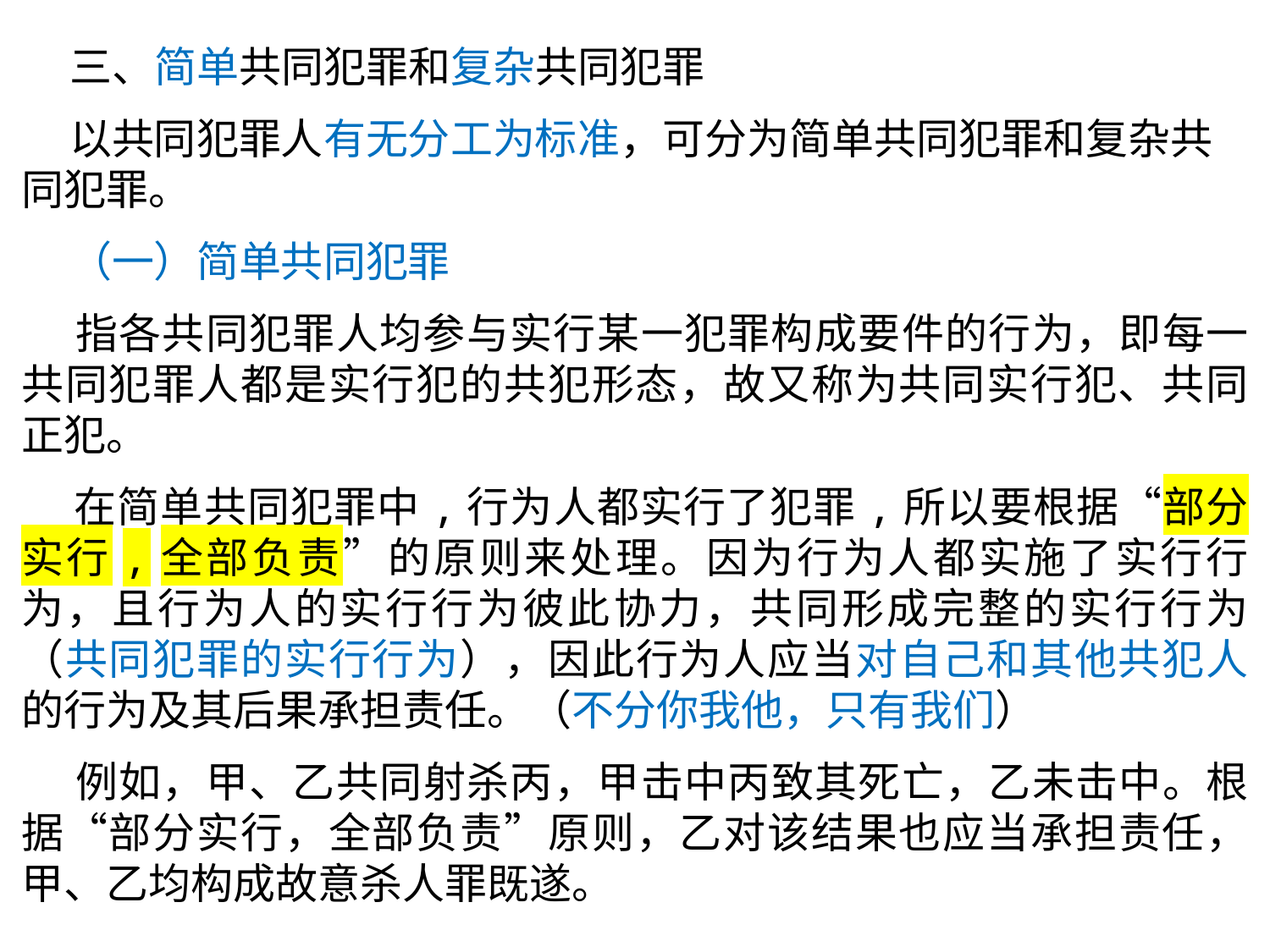

三、简单共同犯罪和复杂共同犯罪

    以共同犯罪人有无分工为标准，可分为简单共同犯罪和复杂共同犯罪。

    （一）简单共同犯罪

    指各共同犯罪人均参与实行某一犯罪构成要件的行为，即每一共同犯罪人都是实行犯的共犯形态，故又称为共同实行犯、共同正犯。

    在简单共同犯罪中,行为人都实行了犯罪,所以要根据“部分实行,全部负责”的原则来处理。因为行为人都实施了实行行为，且行为人的实行行为彼此协力，共同形成完整的实行行为（共同犯罪的实行行为），因此行为人应当对自己和其他共犯人的行为及其后果承担责任。（不分你我他，只有我们）

    例如，甲、乙共同射杀丙，甲击中丙致其死亡，乙未击中。根据“部分实行，全部负责”原则，乙对该结果也应当承担责任，甲、乙均构成故意杀人罪既遂。